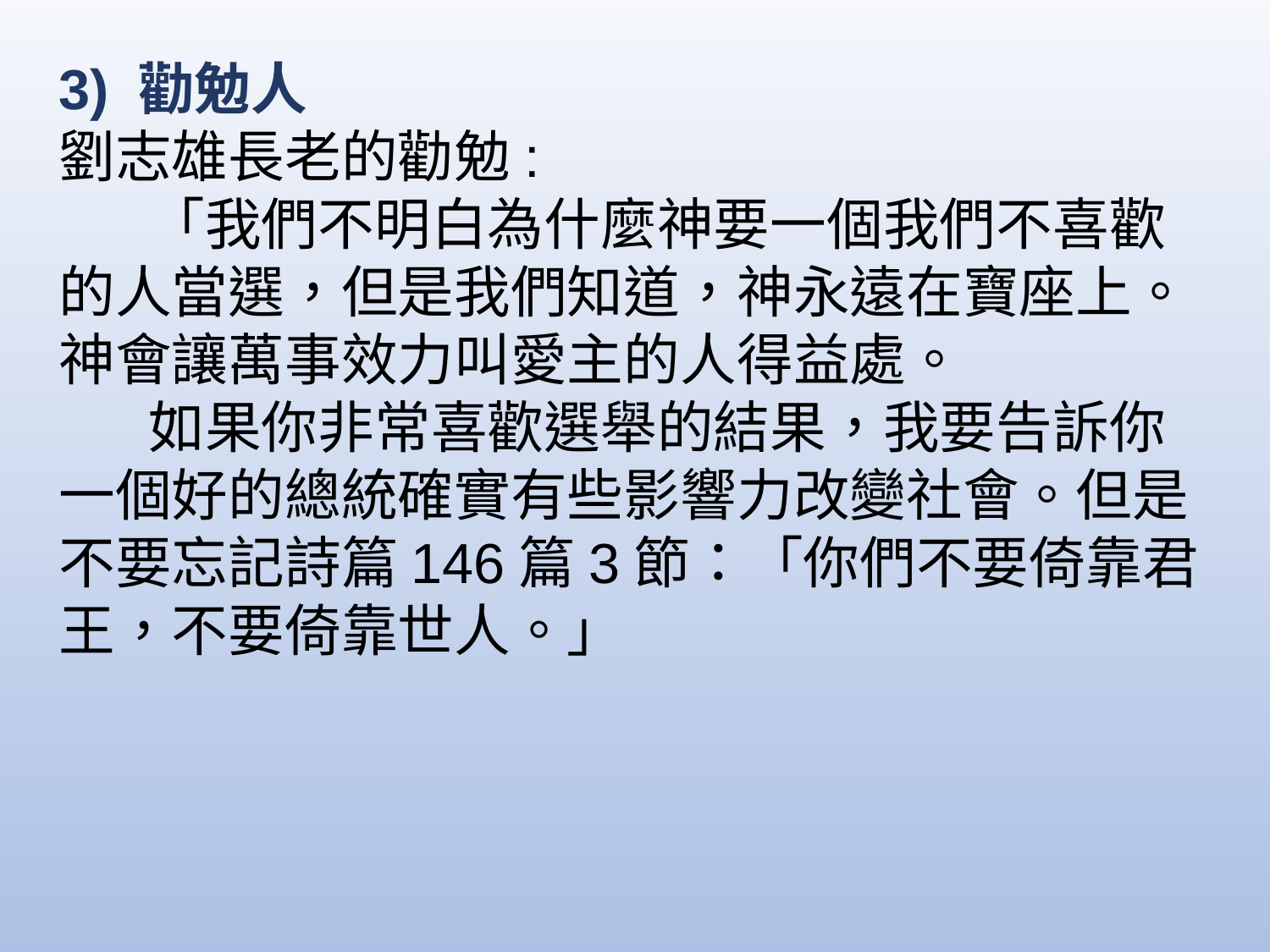

3) 勸勉人
劉志雄長老的勸勉:
      「我們不明白為什麼神要一個我們不喜歡的人當選，但是我們知道，神永遠在寶座上。神會讓萬事效力叫愛主的人得益處。
      如果你非常喜歡選舉的結果，我要告訴你一個好的總統確實有些影響力改變社會。但是不要忘記詩篇146篇3節：「你們不要倚靠君王，不要倚靠世人。」